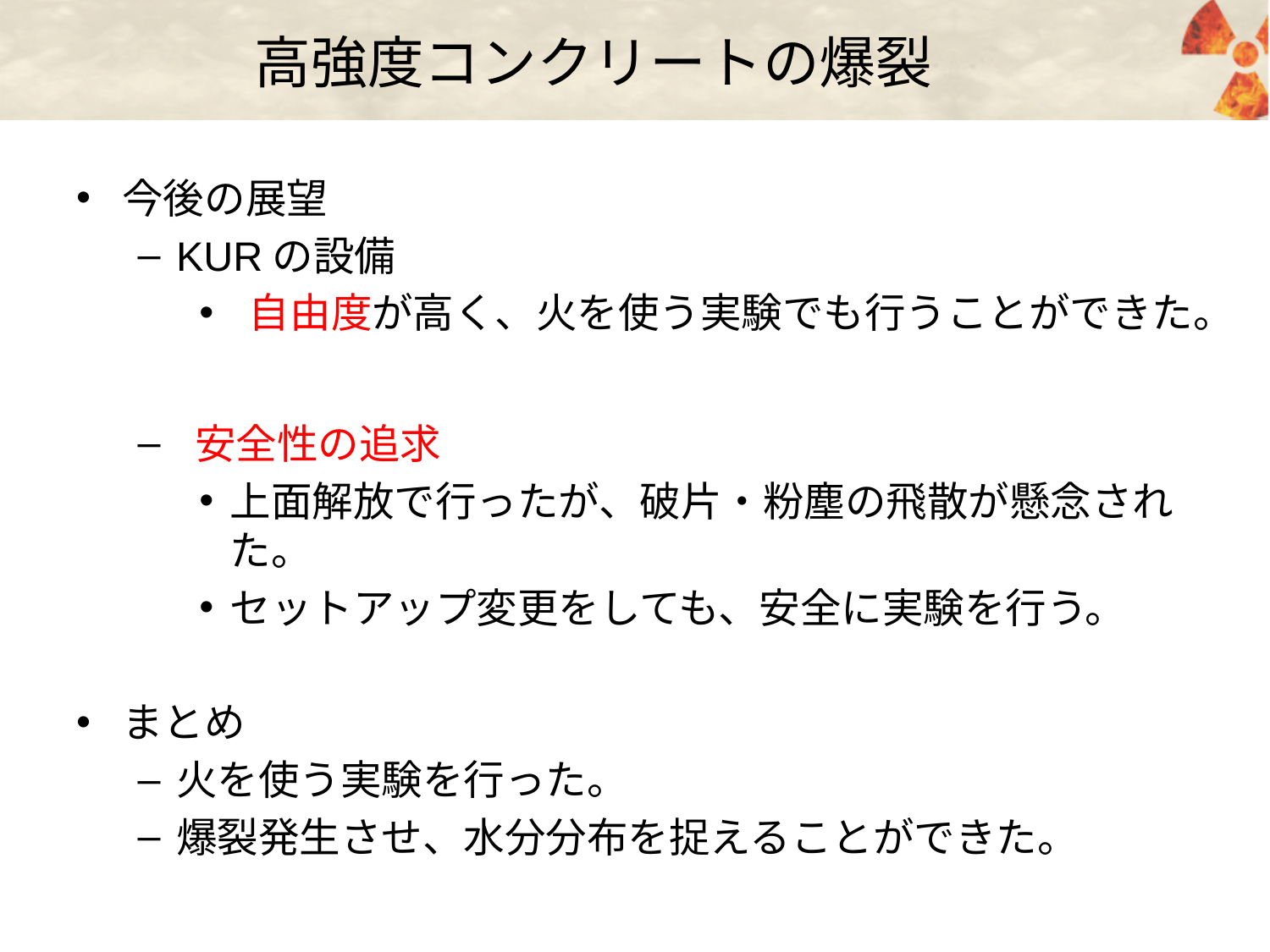

# 高強度コンクリートの爆裂
今後の展望
KURの設備
 自由度が高く、火を使う実験でも行うことができた。

 安全性の追求
上面解放で行ったが、破片・粉塵の飛散が懸念された。
セットアップ変更をしても、安全に実験を行う。

まとめ
火を使う実験を行った。
爆裂発生させ、水分分布を捉えることができた。